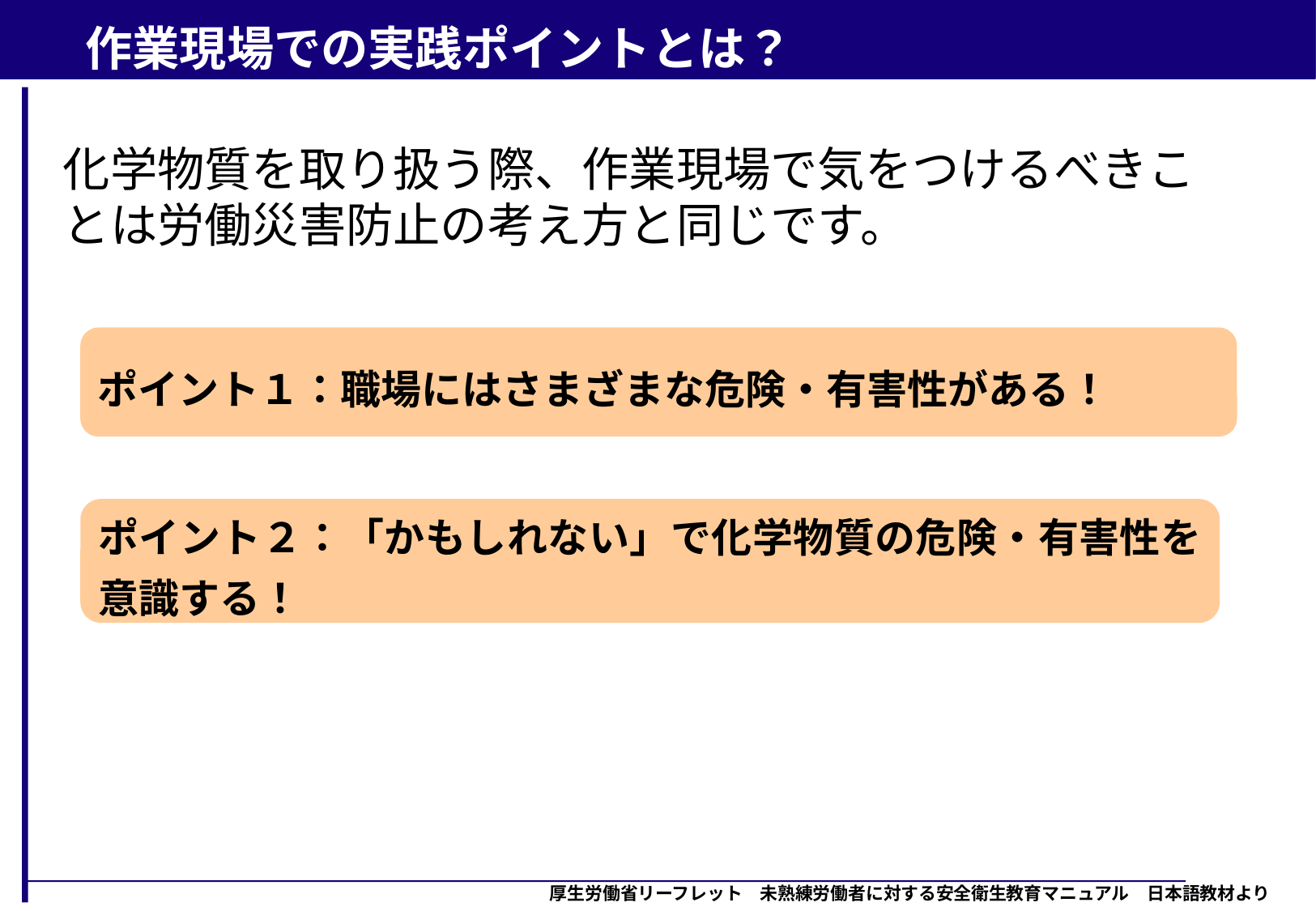

作業現場での実践ポイントとは？
化学物質を取り扱う際、作業現場で気をつけるべきことは労働災害防止の考え方と同じです。
ポイント１：職場にはさまざまな危険・有害性がある！
ポイント２：「かもしれない」で化学物質の危険・有害性を意識する！
厚生労働省リーフレット　未熟練労働者に対する安全衛生教育マニュアル　日本語教材より